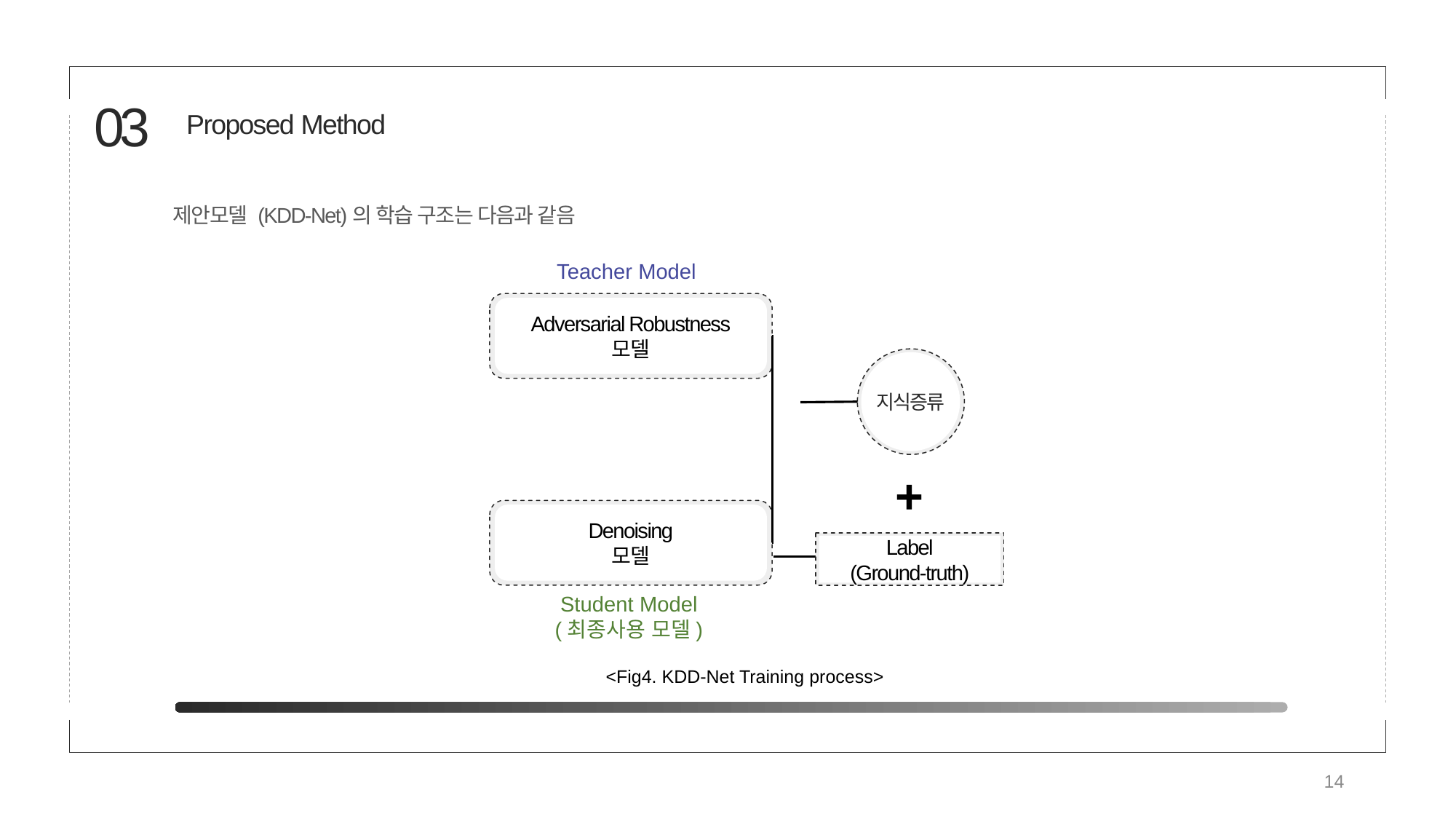

03
Proposed Method
제안모델 (KDD-Net)의 학습 구조는 다음과 같음
Teacher Model

Adversarial Robustness
모델

지식증류
+

Denoising
모델

Label
(Ground-truth)
Student Model
(최종사용 모델)
<Fig4. KDD-Net Training process>

14